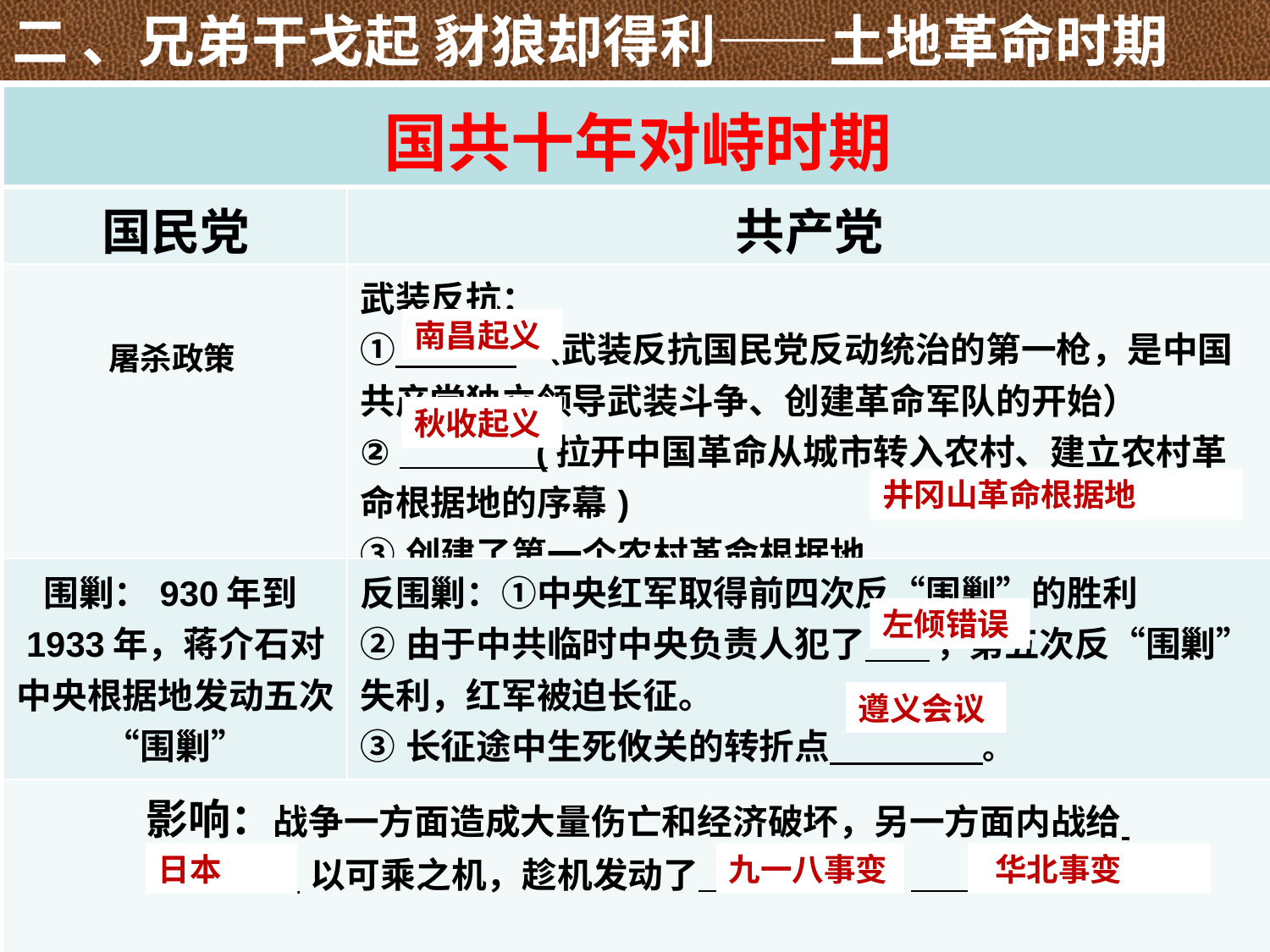

二 、兄弟干戈起 豺狼却得利——土地革命时期
| 国共十年对峙时期 |  |
| --- | --- |
| 国民党 | 共产党 |
| 屠杀政策 | 武装反抗： ① （武装反抗国民党反动统治的第一枪，是中国共产党独立领导武装斗争、创建革命军队的开始） ② (拉开中国革命从城市转入农村、建立农村革命根据地的序幕) ③创建了第一个农村革命根据地 。 |
| 围剿：930年到1933年，蒋介石对中央根据地发动五次“围剿” | 反围剿：①中央红军取得前四次反“围剿”的胜利 ②由于中共临时中央负责人犯了 ，第五次反“围剿”失利，红军被迫长征。 ③长征途中生死攸关的转折点 。 |
| 影响：战争一方面造成大量伤亡和经济破坏，另一方面内战给 以可乘之机，趁机发动了 和 。 |  |
南昌起义
秋收起义
井冈山革命根据地
左倾错误
遵义会议
日本
九一八事变
 华北事变